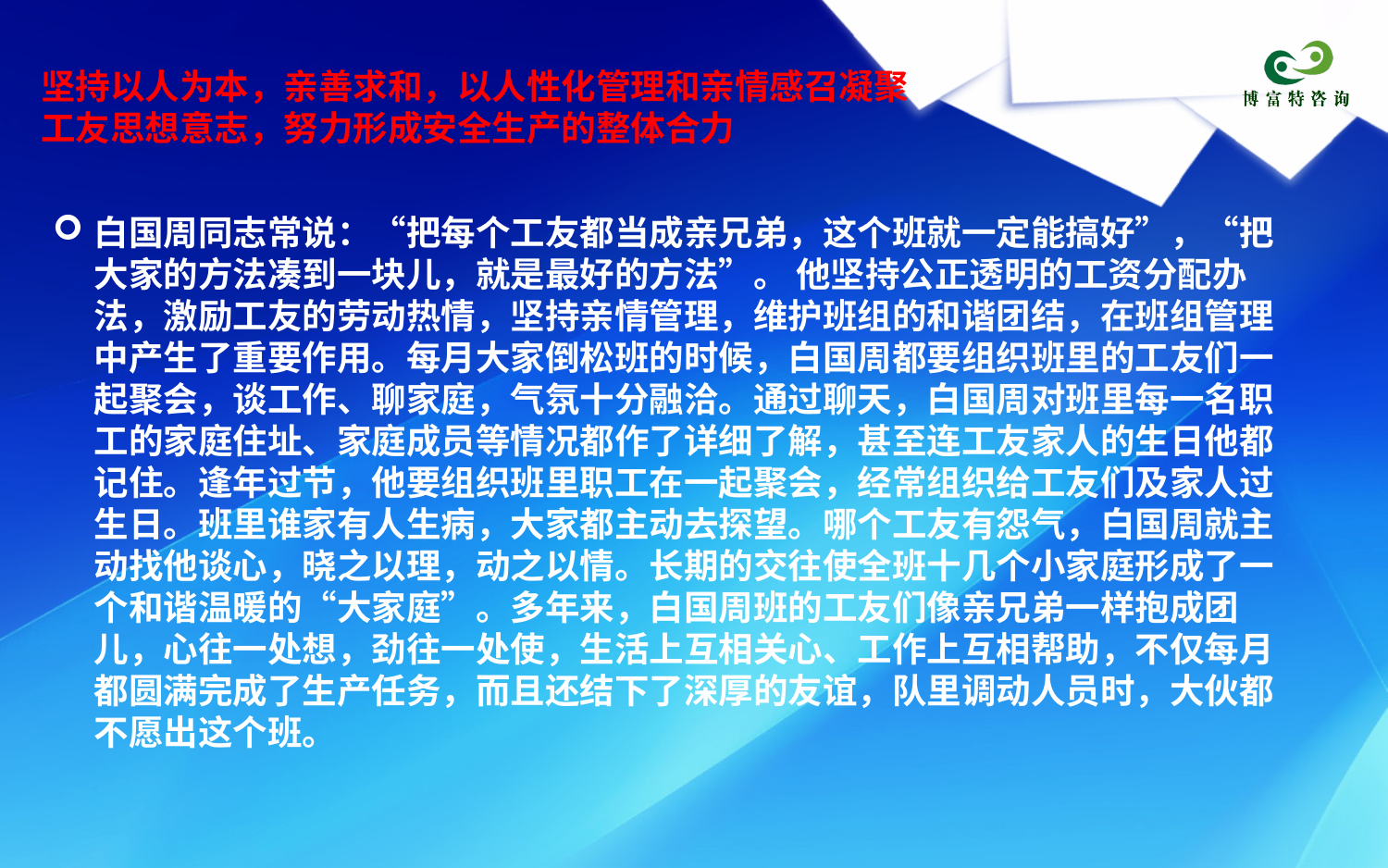

坚持以人为本，亲善求和，以人性化管理和亲情感召凝聚工友思想意志，努力形成安全生产的整体合力
白国周同志常说：“把每个工友都当成亲兄弟，这个班就一定能搞好”，“把大家的方法凑到一块儿，就是最好的方法”。 他坚持公正透明的工资分配办法，激励工友的劳动热情，坚持亲情管理，维护班组的和谐团结，在班组管理中产生了重要作用。每月大家倒松班的时候，白国周都要组织班里的工友们一起聚会，谈工作、聊家庭，气氛十分融洽。通过聊天，白国周对班里每一名职工的家庭住址、家庭成员等情况都作了详细了解，甚至连工友家人的生日他都记住。逢年过节，他要组织班里职工在一起聚会，经常组织给工友们及家人过生日。班里谁家有人生病，大家都主动去探望。哪个工友有怨气，白国周就主动找他谈心，晓之以理，动之以情。长期的交往使全班十几个小家庭形成了一个和谐温暖的“大家庭”。多年来，白国周班的工友们像亲兄弟一样抱成团儿，心往一处想，劲往一处使，生活上互相关心、工作上互相帮助，不仅每月都圆满完成了生产任务，而且还结下了深厚的友谊，队里调动人员时，大伙都不愿出这个班。